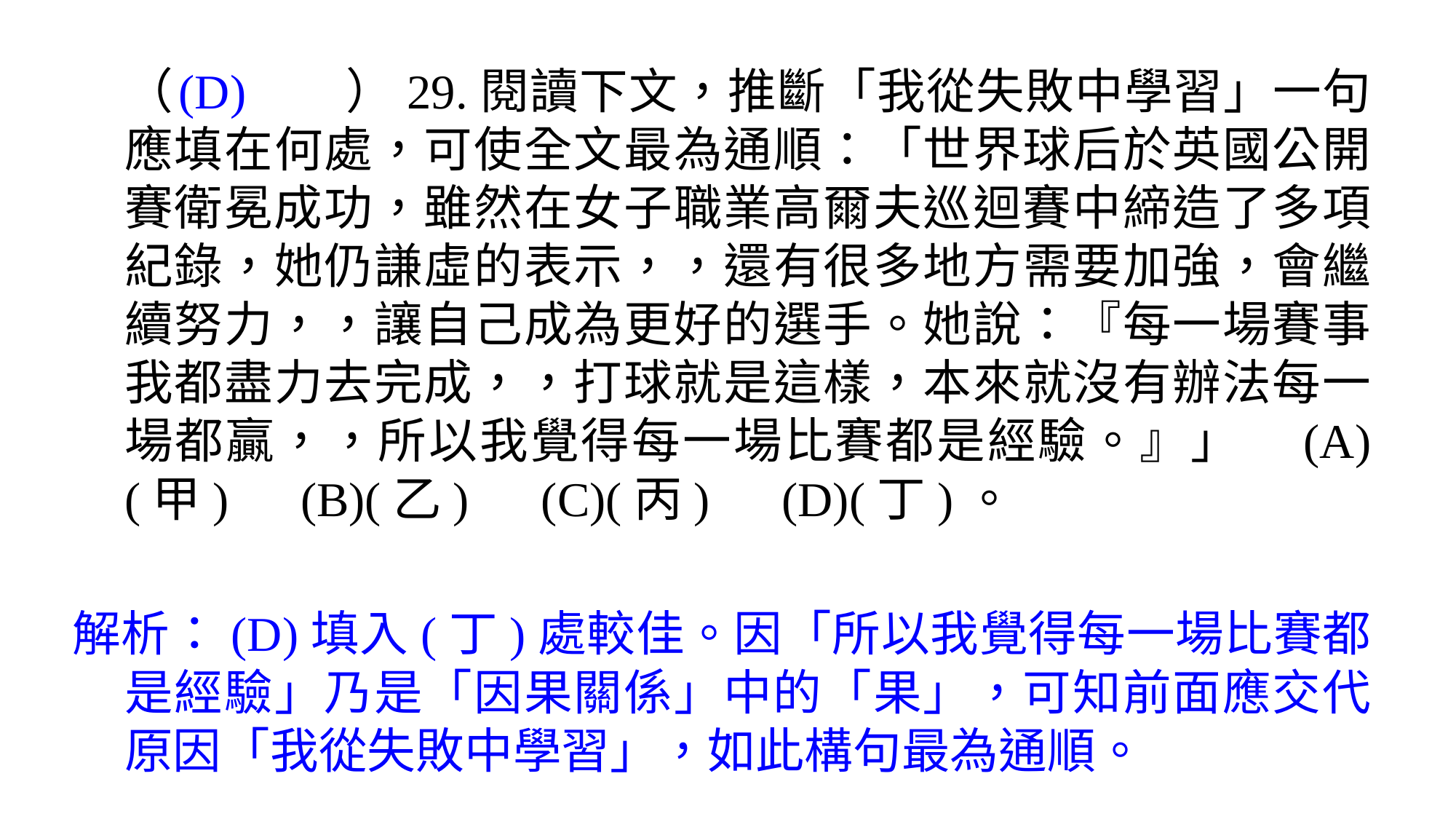

（	(D)	）29.閱讀下文，推斷「我從失敗中學習」一句應填在何處，可使全文最為通順：「世界球后於英國公開賽衛冕成功，雖然在女子職業高爾夫巡迴賽中締造了多項紀錄，她仍謙虛的表示，，還有很多地方需要加強，會繼續努力，，讓自己成為更好的選手。她說：『每一場賽事我都盡力去完成，，打球就是這樣，本來就沒有辦法每一場都贏，，所以我覺得每一場比賽都是經驗。』」　(A)(甲)　(B)(乙)　(C)(丙)　(D)(丁)。

解析：(D)填入(丁)處較佳。因「所以我覺得每一場比賽都是經驗」乃是「因果關係」中的「果」，可知前面應交代原因「我從失敗中學習」，如此構句最為通順。